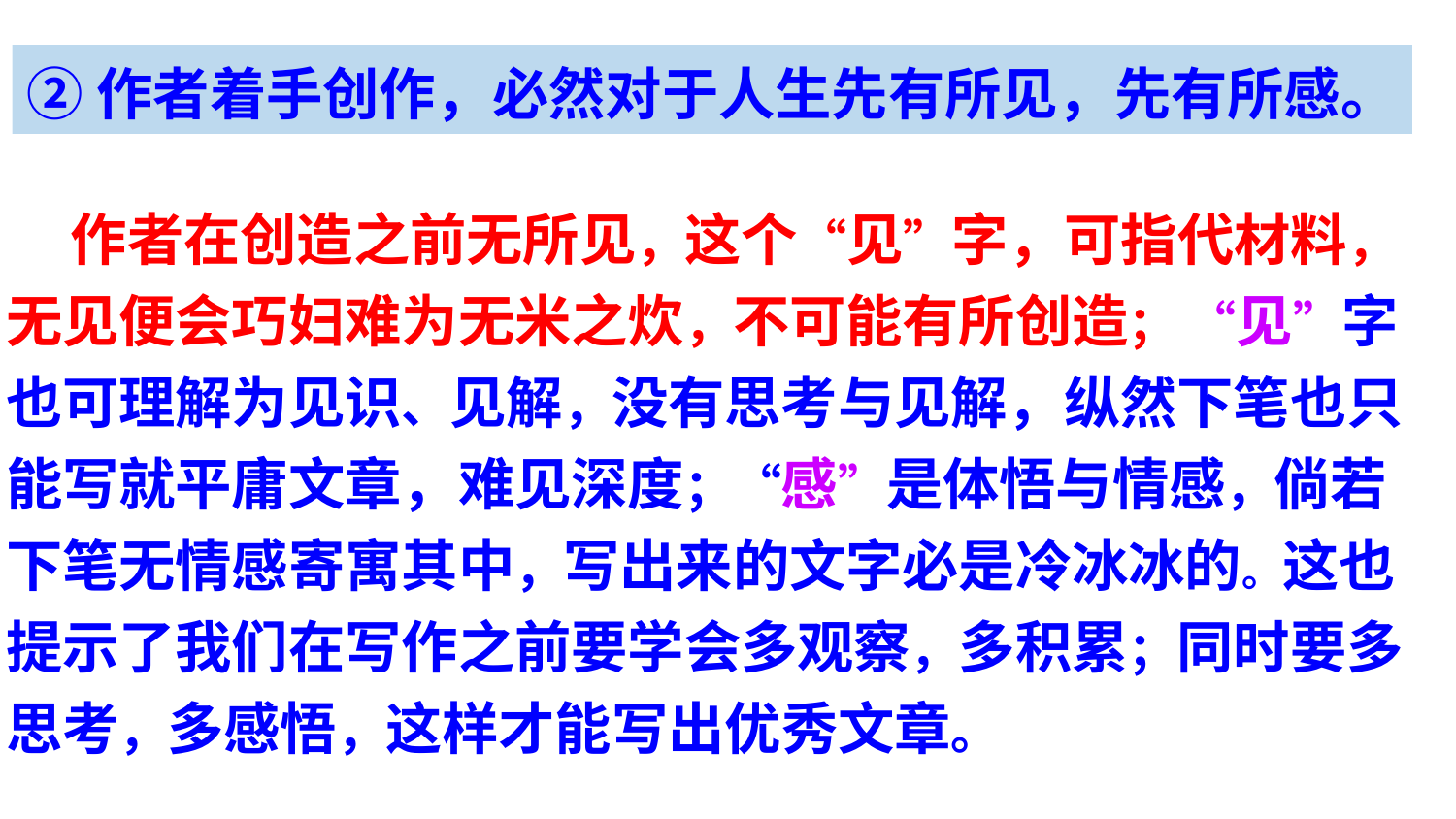

②作者着手创作，必然对于人生先有所见，先有所感。
    作者在创造之前无所见，这个“见”字，可指代材料，无见便会巧妇难为无米之炊，不可能有所创造； “见”字也可理解为见识、见解，没有思考与见解，纵然下笔也只能写就平庸文章，难见深度；“感”是体悟与情感，倘若下笔无情感寄寓其中，写出来的文字必是冷冰冰的。这也提示了我们在写作之前要学会多观察，多积累；同时要多思考，多感悟，这样才能写出优秀文章。